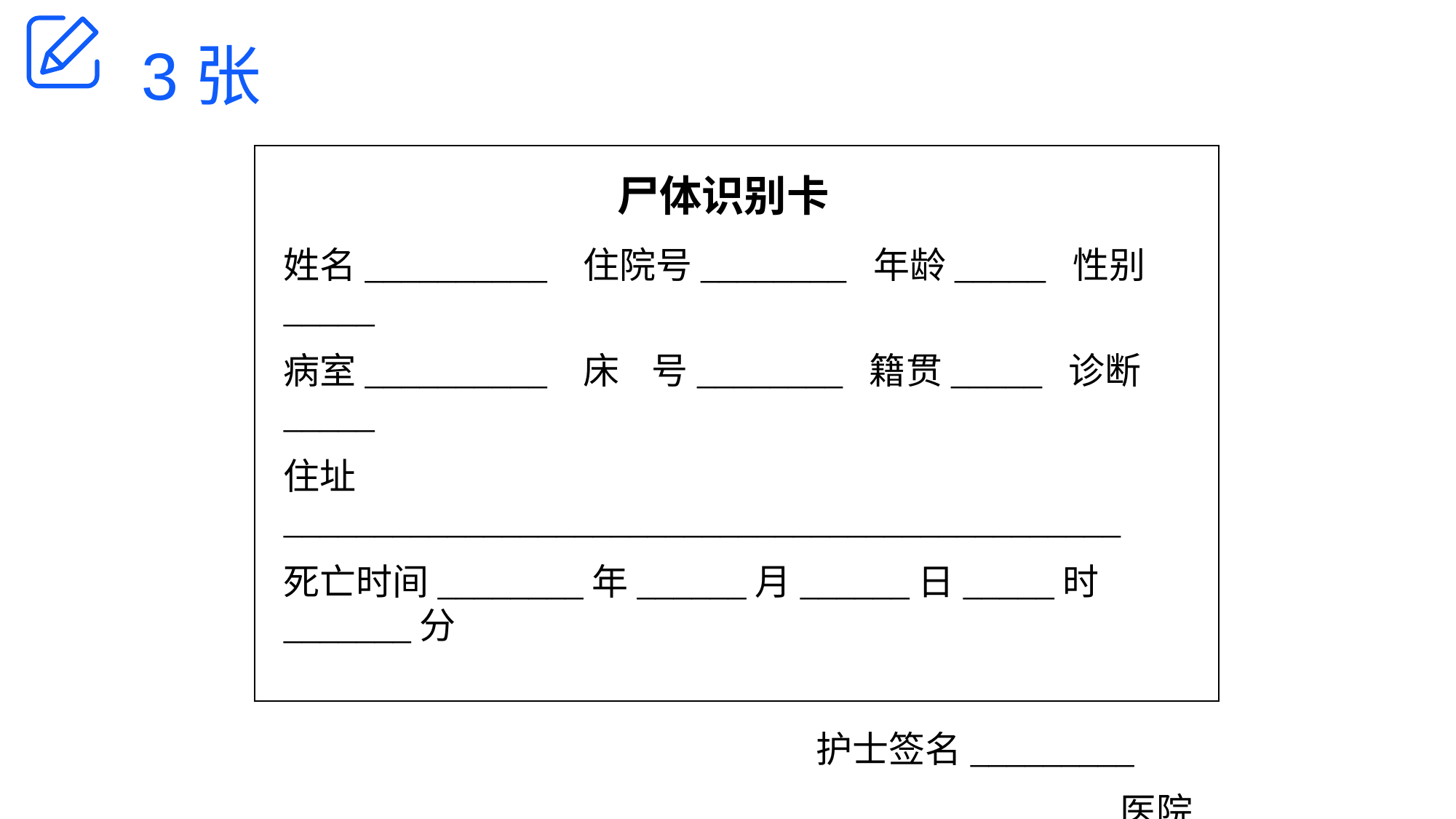

3张

尸体识别卡
姓名__________   住院号________  年龄_____  性别_____
病室__________   床    号________  籍贯_____  诊断_____
住址______________________________________________
死亡时间________年______月______日_____时_______分

                                                                护士签名_________
                                                                       __________医院